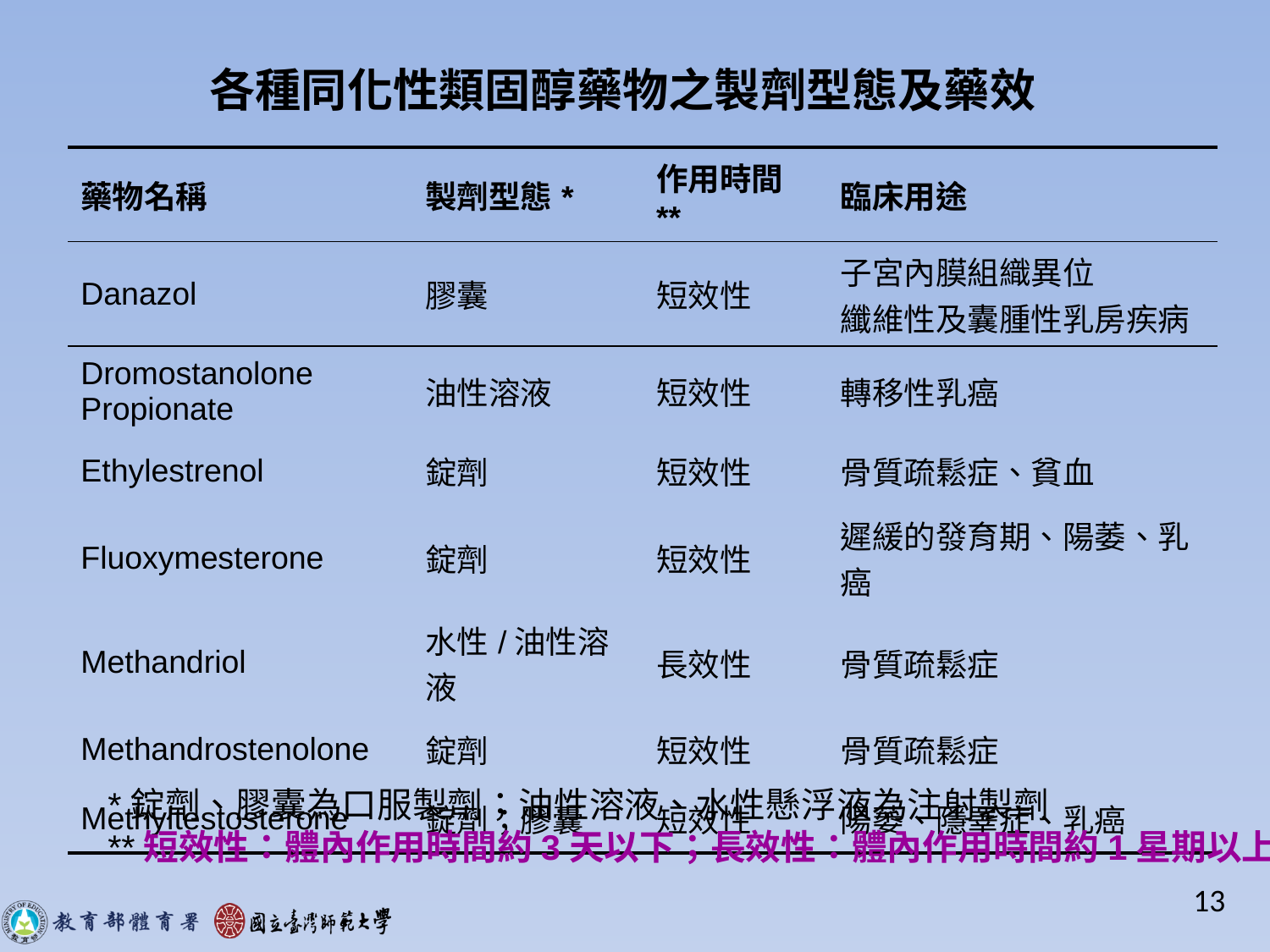

# 各種同化性類固醇藥物之製劑型態及藥效
| 藥物名稱 | 製劑型態\* | 作用時間\*\* | 臨床用途 |
| --- | --- | --- | --- |
| Danazol | 膠囊 | 短效性 | 子宮內膜組織異位 纖維性及囊腫性乳房疾病 |
| Dromostanolone Propionate | 油性溶液 | 短效性 | 轉移性乳癌 |
| Ethylestrenol | 錠劑 | 短效性 | 骨質疏鬆症、貧血 |
| Fluoxymesterone | 錠劑 | 短效性 | 遲緩的發育期、陽萎、乳癌 |
| Methandriol | 水性/油性溶液 | 長效性 | 骨質疏鬆症 |
| Methandrostenolone | 錠劑 | 短效性 | 骨質疏鬆症 |
| Methyltestosterone | 錠劑；膠囊 | 短效性 | 陽萎、隱睪症、乳癌 |
*錠劑、膠囊為口服製劑；油性溶液、水性懸浮液為注射製劑
**短效性：體內作用時間約3天以下；長效性：體內作用時間約1星期以上
13